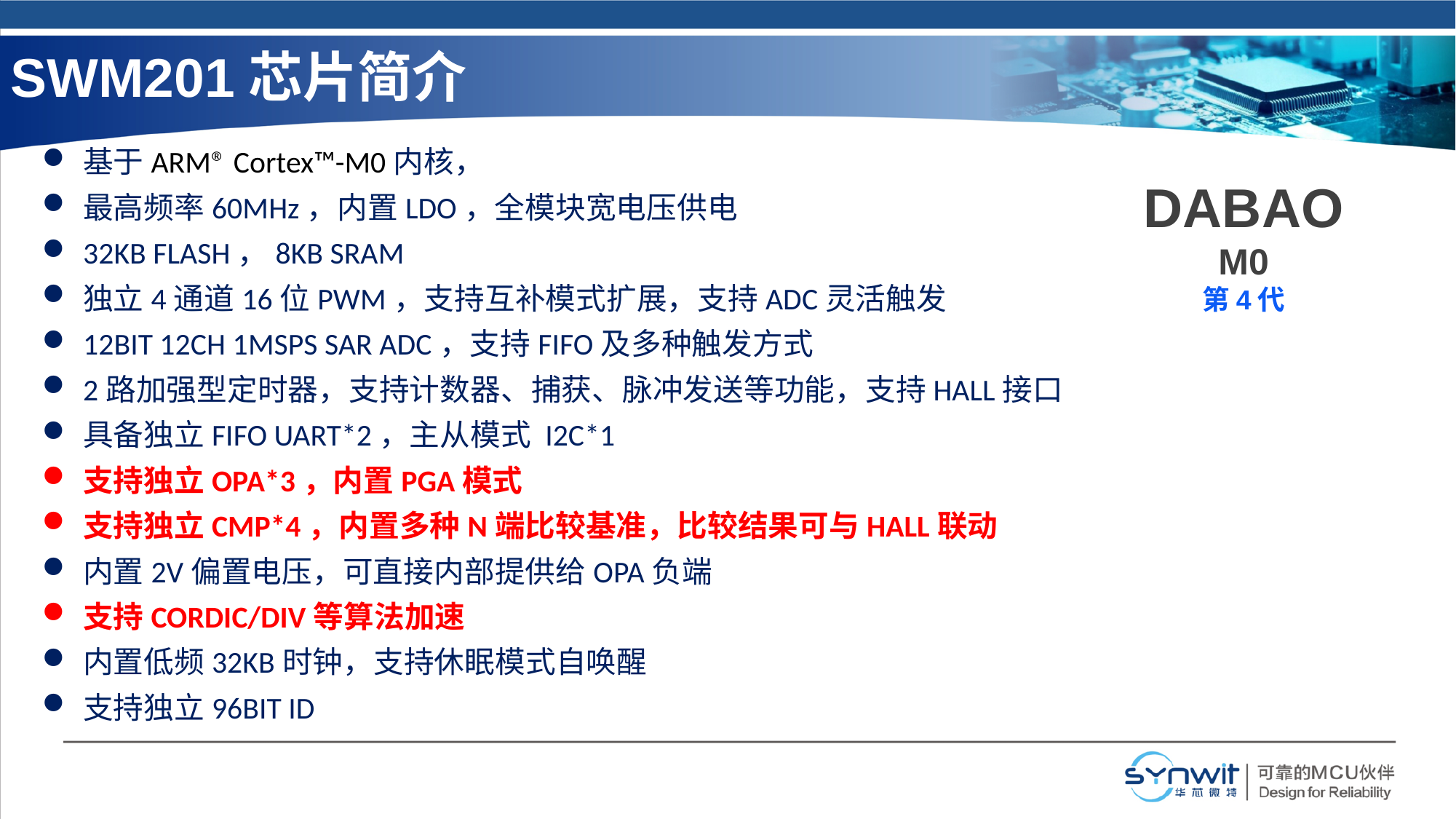

SWM201芯片简介
基于ARM® Cortex™-M0内核，
最高频率60MHz，内置LDO，全模块宽电压供电
32KB FLASH，8KB SRAM
独立4通道16位PWM，支持互补模式扩展，支持ADC灵活触发
12BIT 12CH 1MSPS SAR ADC，支持FIFO及多种触发方式
2路加强型定时器，支持计数器、捕获、脉冲发送等功能，支持HALL接口
具备独立FIFO UART*2，主从模式 I2C*1
支持独立OPA*3，内置PGA模式
支持独立CMP*4，内置多种N端比较基准，比较结果可与HALL联动
内置2V偏置电压，可直接内部提供给OPA负端
支持CORDIC/DIV等算法加速
内置低频32KB时钟，支持休眠模式自唤醒
支持独立96BIT ID
DABAO
M0
第4代